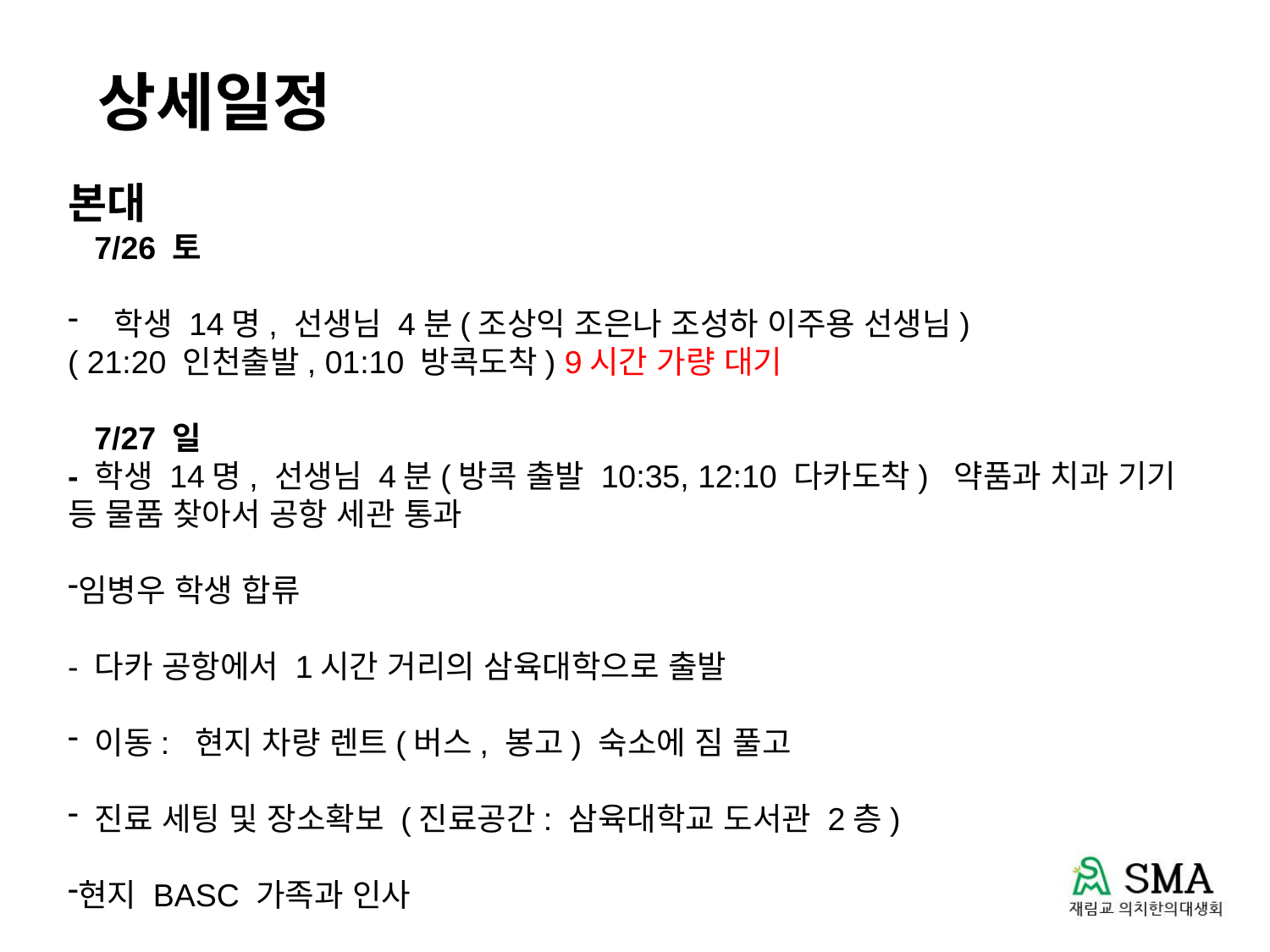

상세일정

본대
   7/26 토

 학생 14명, 선생님 4분(조상익 조은나 조성하 이주용 선생님)
( 21:20 인천출발, 01:10 방콕도착) 9시간 가량 대기

   7/27 일
- 학생 14명, 선생님 4분(방콕 출발 10:35, 12:10 다카도착)  약품과 치과 기기 등 물품 찾아서 공항 세관 통과

임병우 학생 합류

- 다카 공항에서 1시간 거리의 삼육대학으로 출발

 이동:  현지 차량 렌트(버스, 봉고) 숙소에 짐 풀고

 진료 세팅 및 장소확보 (진료공간: 삼육대학교 도서관 2층)

현지 BASC 가족과 인사